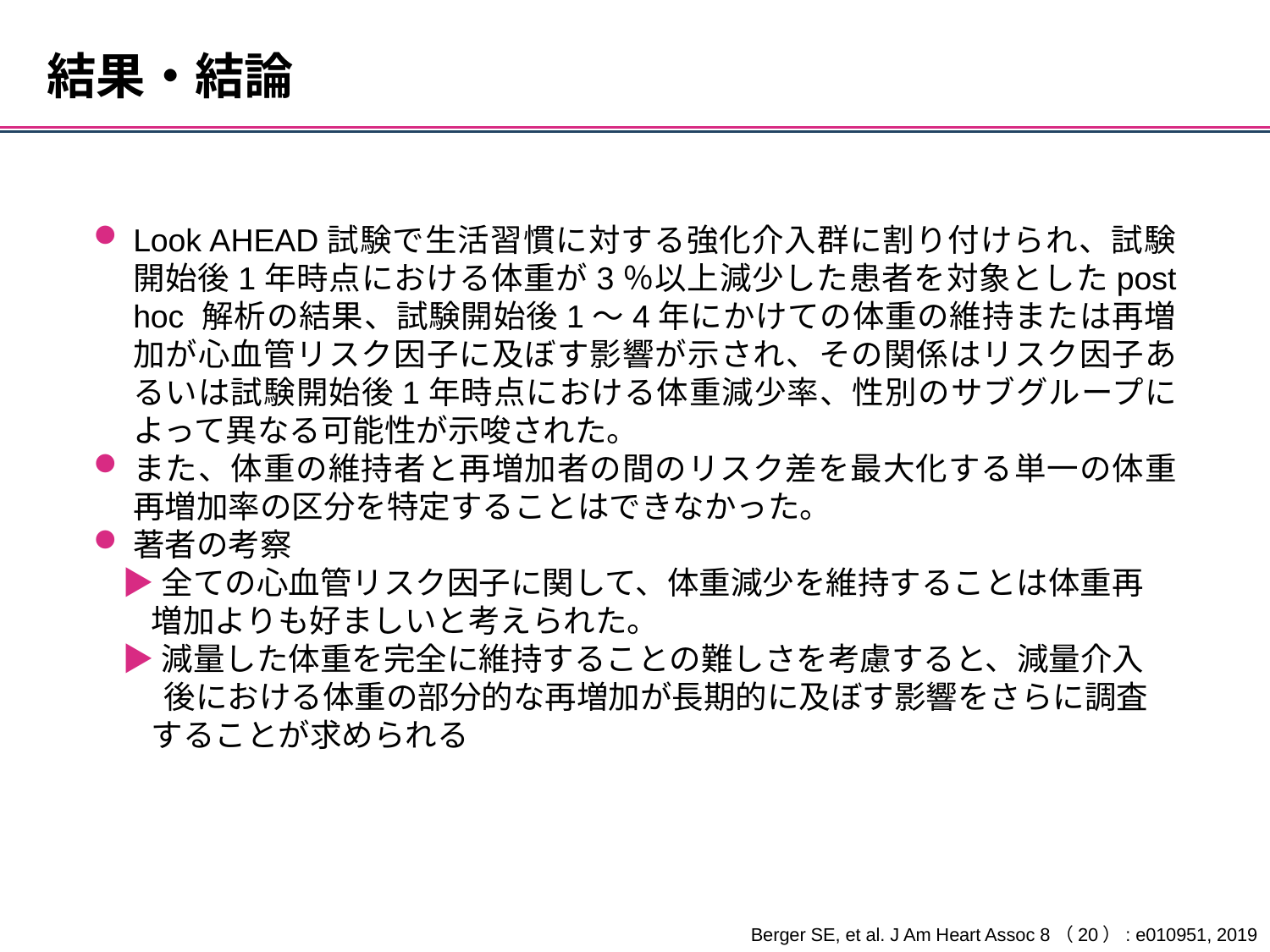

結果・結論
Look AHEAD試験で生活習慣に対する強化介入群に割り付けられ、試験開始後1年時点における体重が3％以上減少した患者を対象としたpost hoc 解析の結果、試験開始後1～4年にかけての体重の維持または再増加が心血管リスク因子に及ぼす影響が示され、その関係はリスク因子あるいは試験開始後1年時点における体重減少率、性別のサブグループによって異なる可能性が示唆された。
また、体重の維持者と再増加者の間のリスク差を最大化する単一の体重再増加率の区分を特定することはできなかった。
著者の考察
    ▶全ての心血管リスク因子に関して、体重減少を維持することは体重再
       増加よりも好ましいと考えられた。
    ▶減量した体重を完全に維持することの難しさを考慮すると、減量介入
　　 後における体重の部分的な再増加が長期的に及ぼす影響をさらに調査
       することが求められる
Berger SE, et al. J Am Heart Assoc 8（20）: e010951, 2019